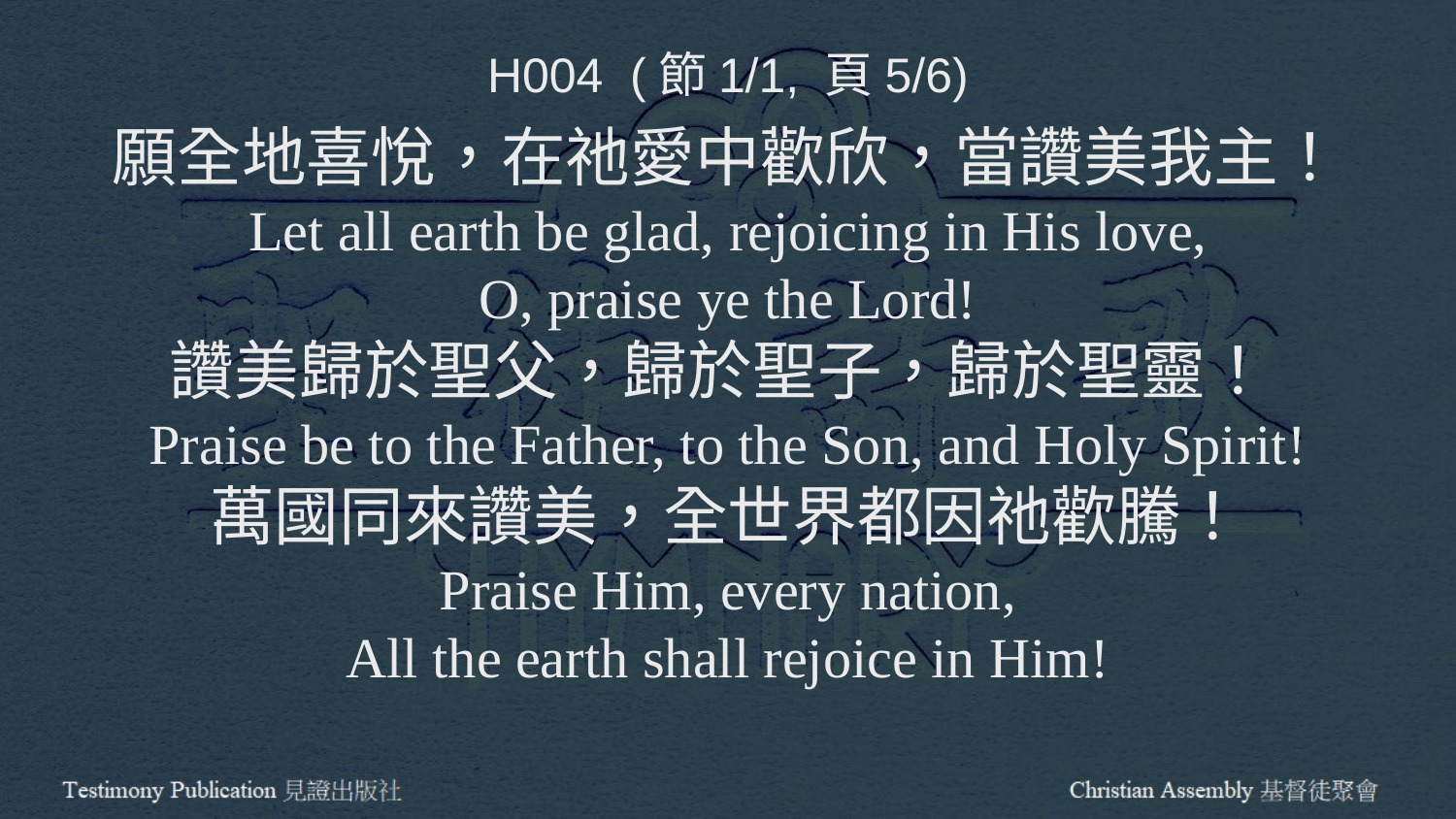

H004  (節1/1, 頁5/6)
願全地喜悅，在祂愛中歡欣，當讚美我主！
Let all earth be glad, rejoicing in His love,
O, praise ye the Lord!
讚美歸於聖父，歸於聖子，歸於聖靈！
Praise be to the Father, to the Son, and Holy Spirit!
萬國同來讚美，全世界都因祂歡騰！
Praise Him, every nation,
All the earth shall rejoice in Him!